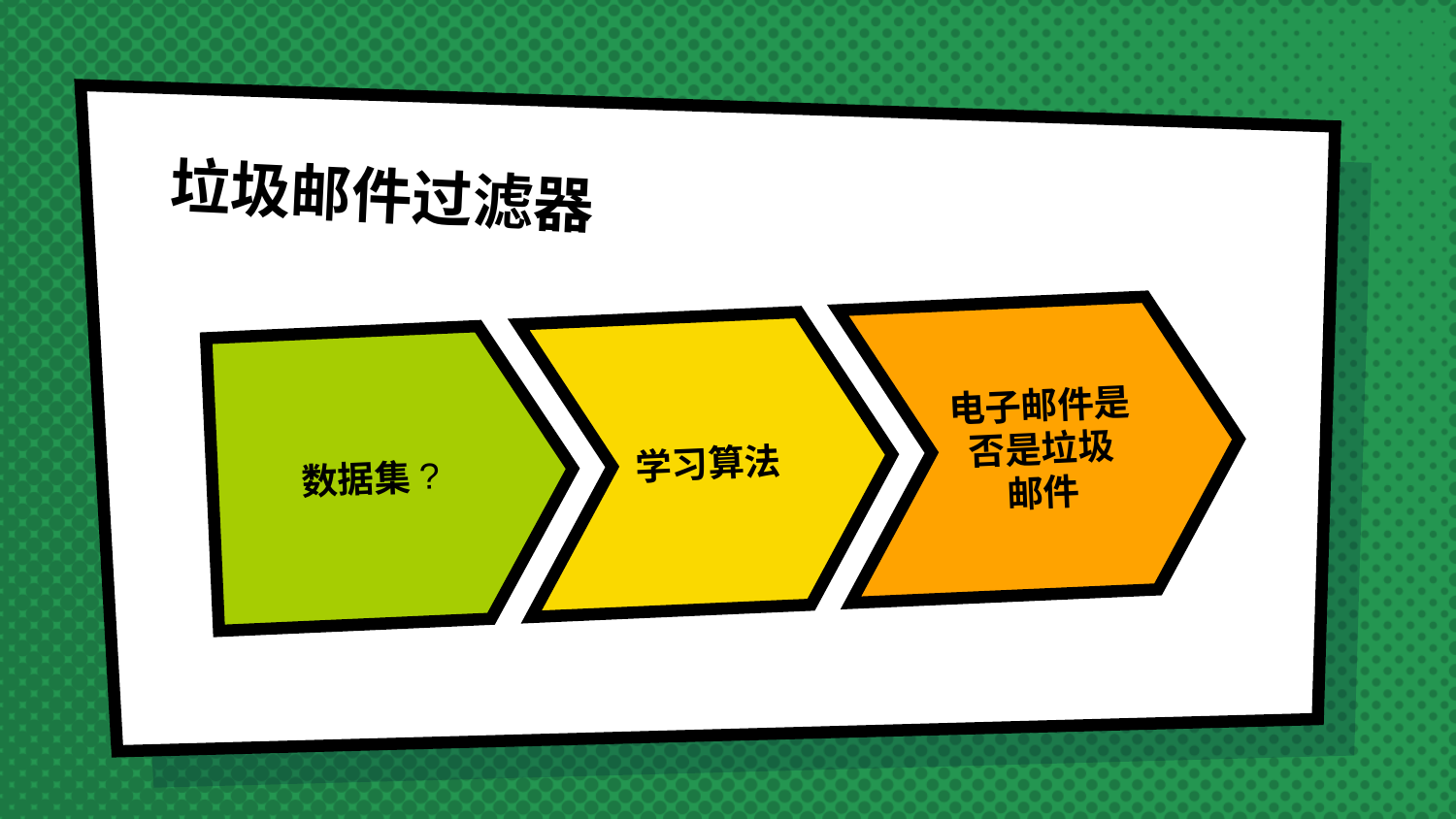

# 垃圾邮件过滤器
电子邮件是否是垃圾
邮件
学习算法
数据集?
26